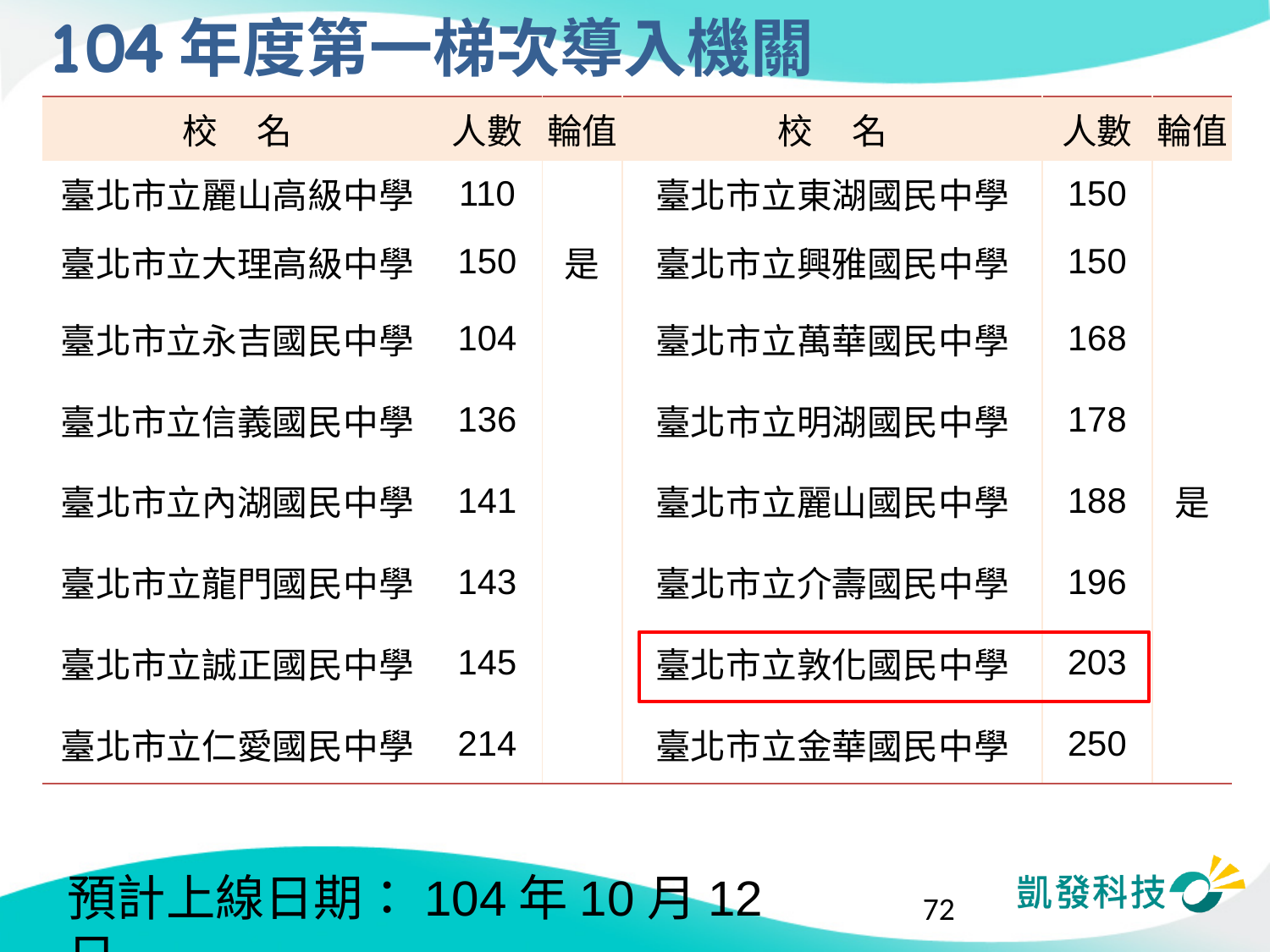

# 104年度第一梯次導入機關
| 校 名 | 人數 | 輪值 | 校 名 | 人數 | 輪值 |
| --- | --- | --- | --- | --- | --- |
| 臺北市立麗山高級中學 | 110 |  | 臺北市立東湖國民中學 | 150 |  |
| 臺北市立大理高級中學 | 150 | 是 | 臺北市立興雅國民中學 | 150 |  |
| 臺北市立永吉國民中學 | 104 |  | 臺北市立萬華國民中學 | 168 |  |
| 臺北市立信義國民中學 | 136 |  | 臺北市立明湖國民中學 | 178 |  |
| 臺北市立內湖國民中學 | 141 |  | 臺北市立麗山國民中學 | 188 | 是 |
| 臺北市立龍門國民中學 | 143 |  | 臺北市立介壽國民中學 | 196 |  |
| 臺北市立誠正國民中學 | 145 |  | 臺北市立敦化國民中學 | 203 |  |
| 臺北市立仁愛國民中學 | 214 |  | 臺北市立金華國民中學 | 250 |  |

預計上線日期：104年10月12日
72